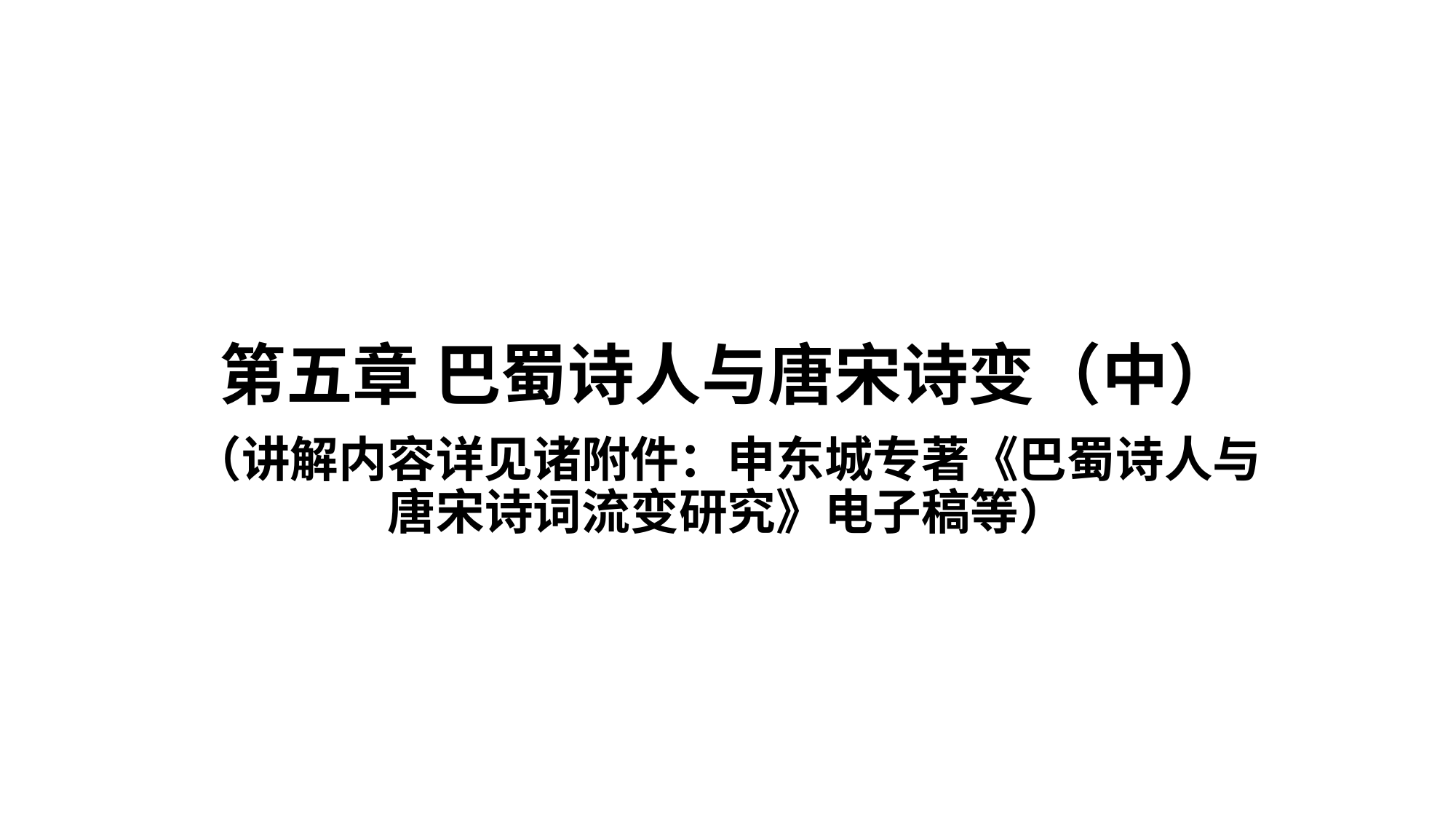

# 第五章 巴蜀诗人与唐宋诗变（中）
（讲解内容详见诸附件：申东城专著《巴蜀诗人与唐宋诗词流变研究》电子稿等）